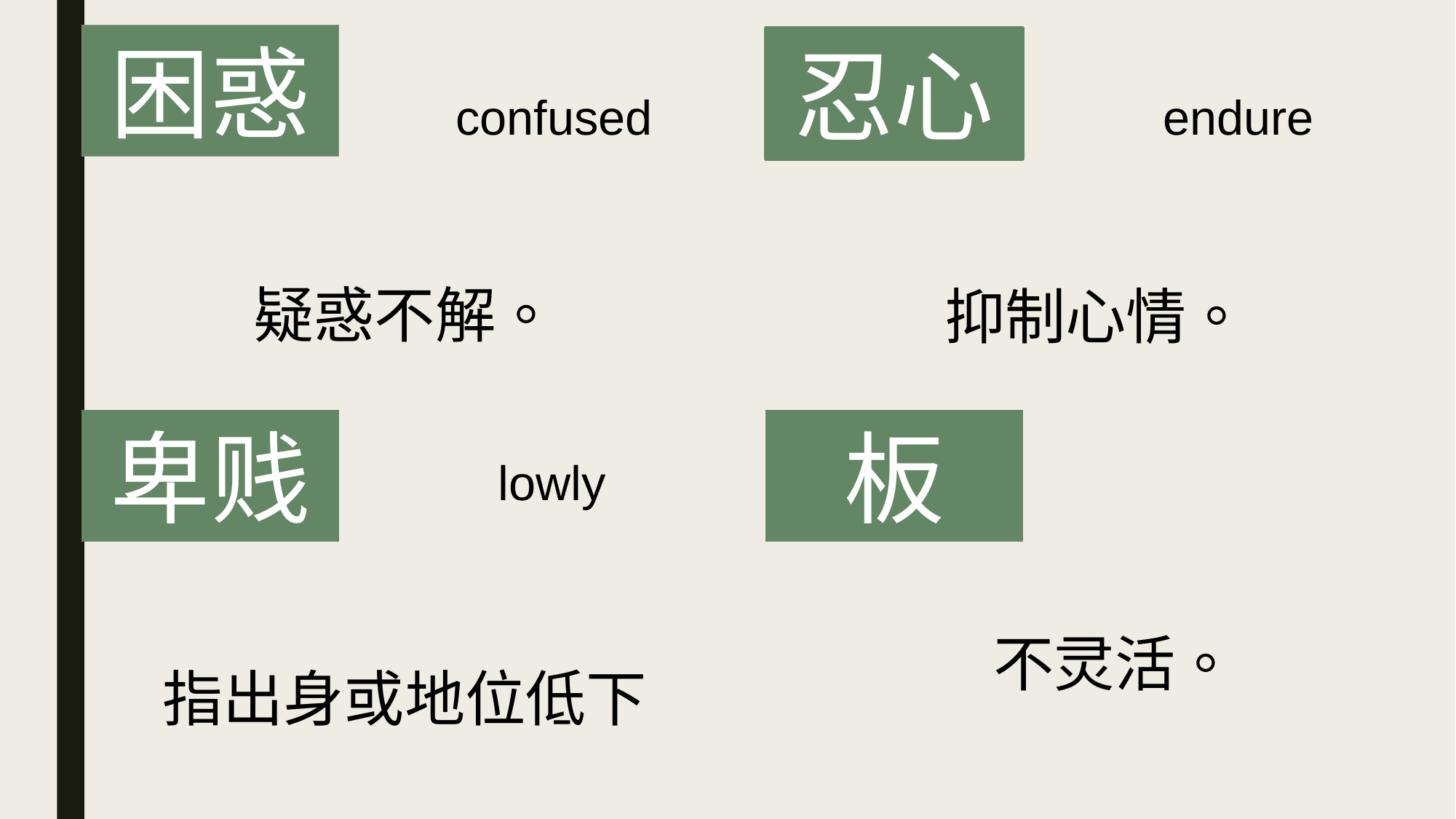

困惑
忍心
confused
endure
疑惑不解。
抑制心情。
卑贱
板
lowly
不灵活。
指出身或地位低下